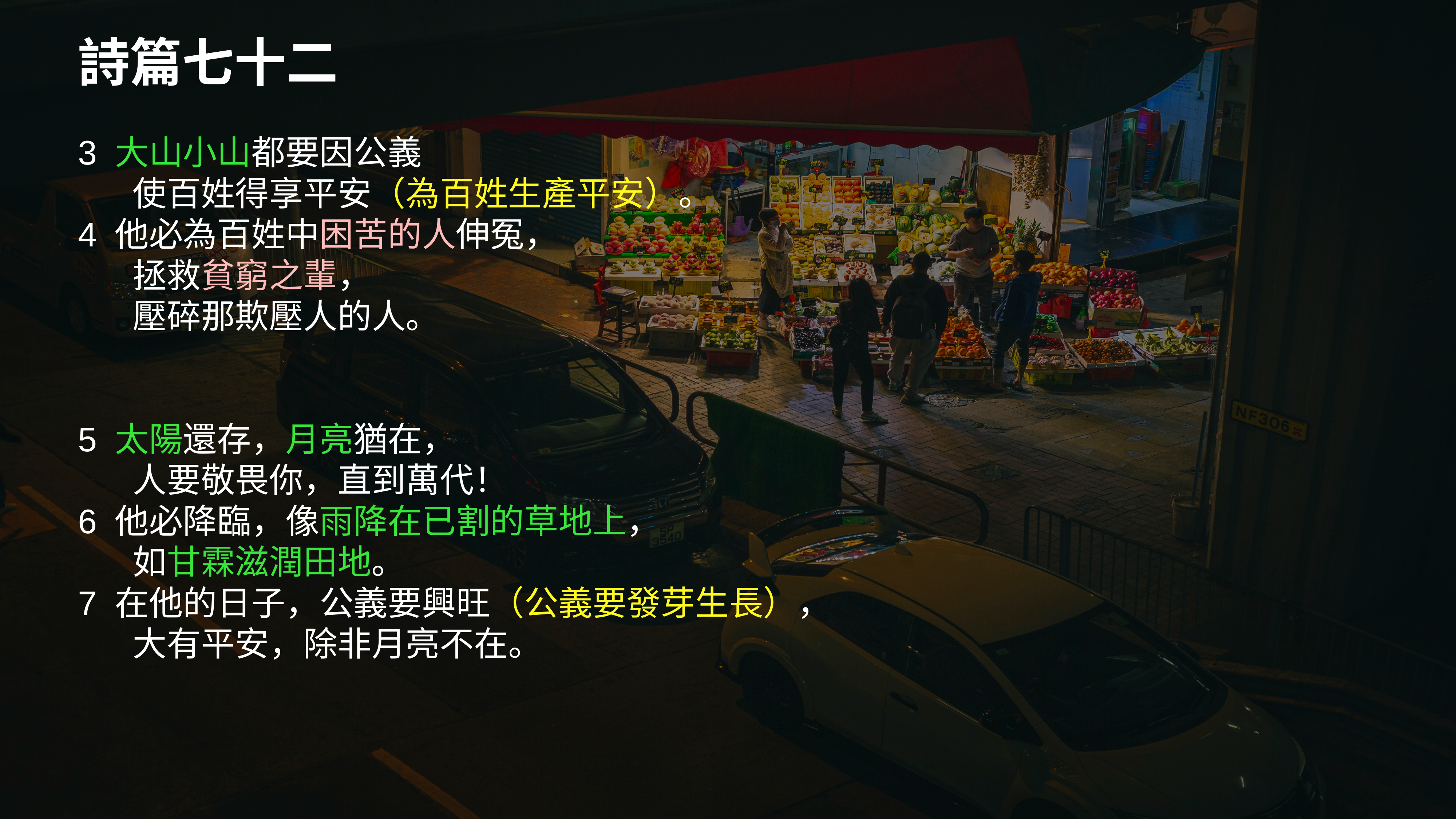

# 詩篇七十二
3 大山小山都要因公義
	使百姓得享平安（為百姓生產平安）。
4 他必為百姓中困苦的人伸冤，
	拯救貧窮之輩，
	壓碎那欺壓人的人。

5 太陽還存，月亮猶在，
	人要敬畏你，直到萬代！
6 他必降臨，像雨降在已割的草地上，
	如甘霖滋潤田地。
7 在他的日子，公義要興旺（公義要發芽生長），
	大有平安，除非月亮不在。